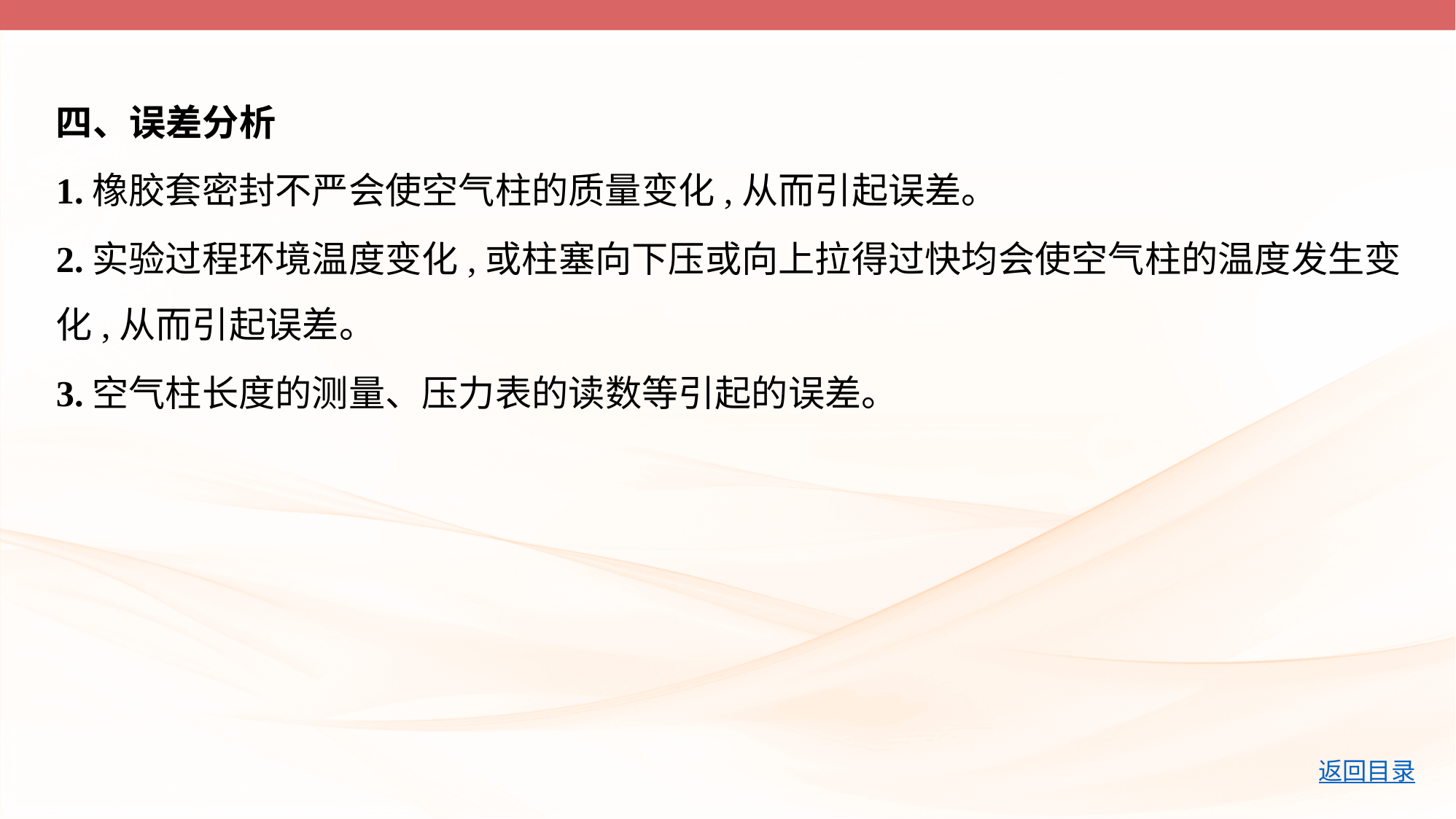

四、误差分析
1.橡胶套密封不严会使空气柱的质量变化,从而引起误差。
2.实验过程环境温度变化,或柱塞向下压或向上拉得过快均会使空气柱的温度发生变
化,从而引起误差。
3.空气柱长度的测量、压力表的读数等引起的误差。